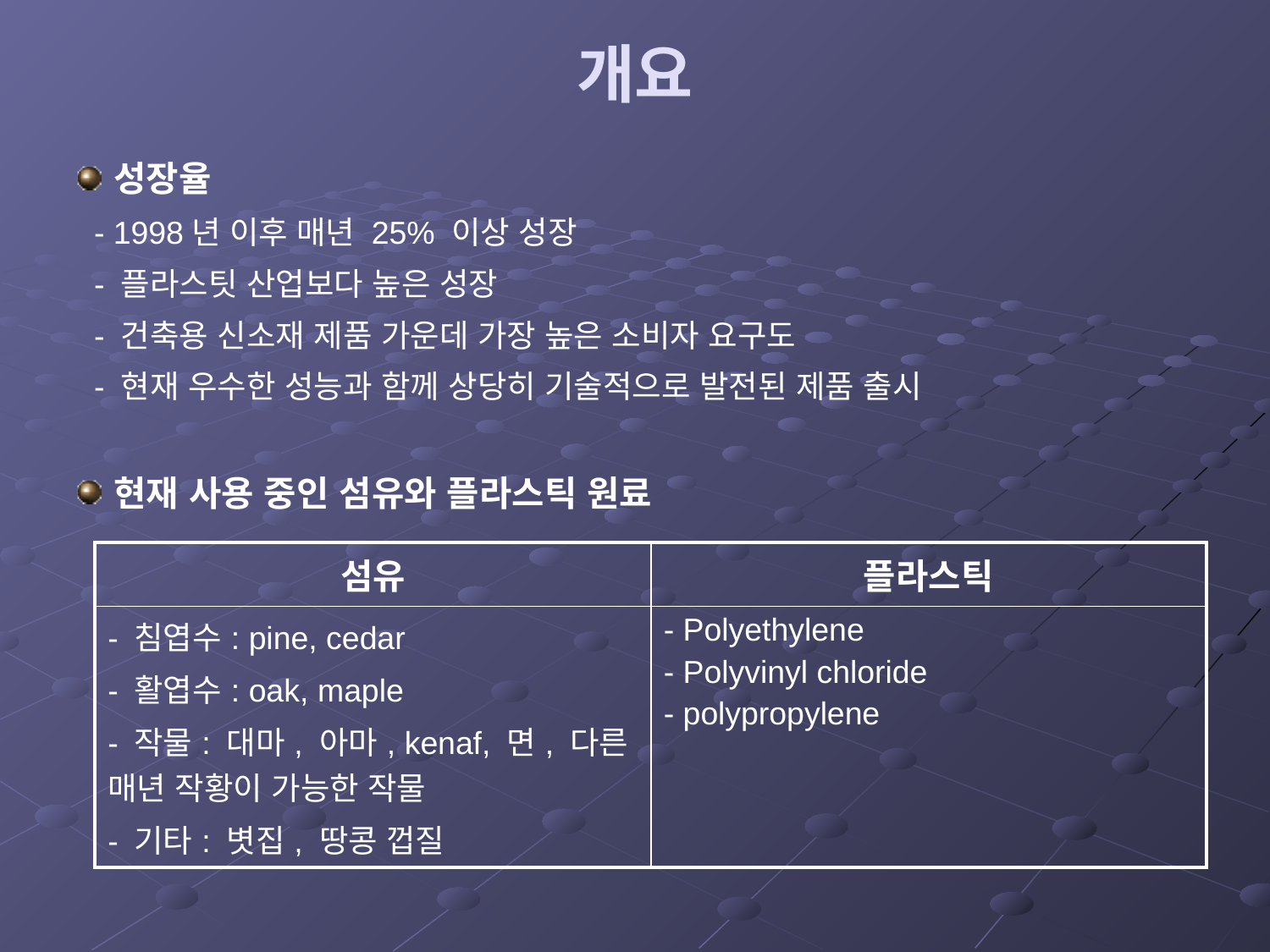

# 개요
성장율
  - 1998년 이후 매년 25% 이상 성장
  - 플라스팃 산업보다 높은 성장
  - 건축용 신소재 제품 가운데 가장 높은 소비자 요구도
  - 현재 우수한 성능과 함께 상당히 기술적으로 발전된 제품 출시

현재 사용 중인 섬유와 플라스틱 원료
| 섬유 | 플라스틱 |
| --- | --- |
| - 침엽수: pine, cedar - 활엽수: oak, maple - 작물: 대마, 아마, kenaf, 면, 다른 매년 작황이 가능한 작물 - 기타: 볏집, 땅콩 껍질 | - Polyethylene - Polyvinyl chloride - polypropylene |